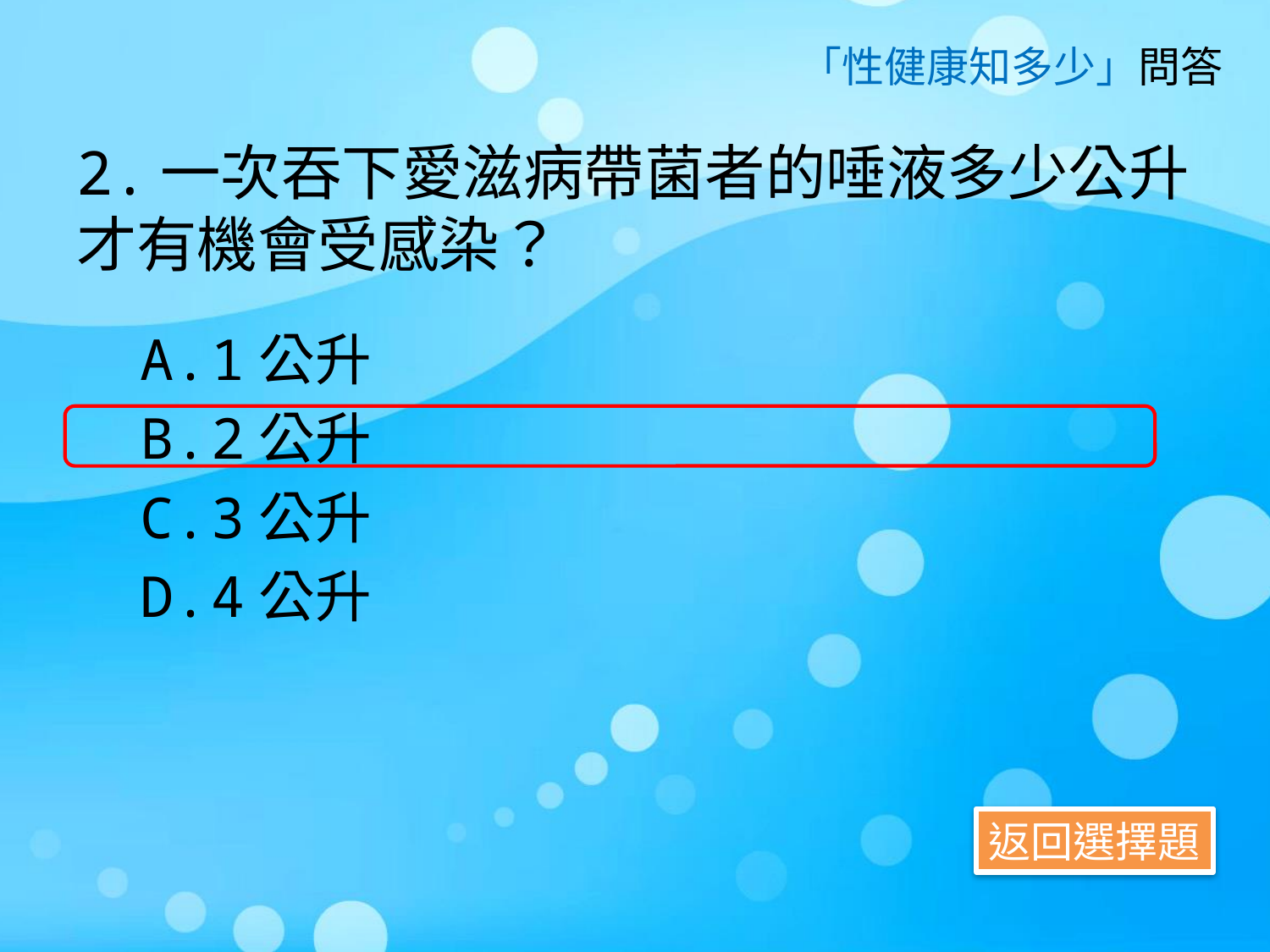

「性健康知多少」問答
# 2.一次吞下愛滋病帶菌者的唾液多少公升才有機會受感染？
1公升
2公升
3公升
4公升

返回選擇題